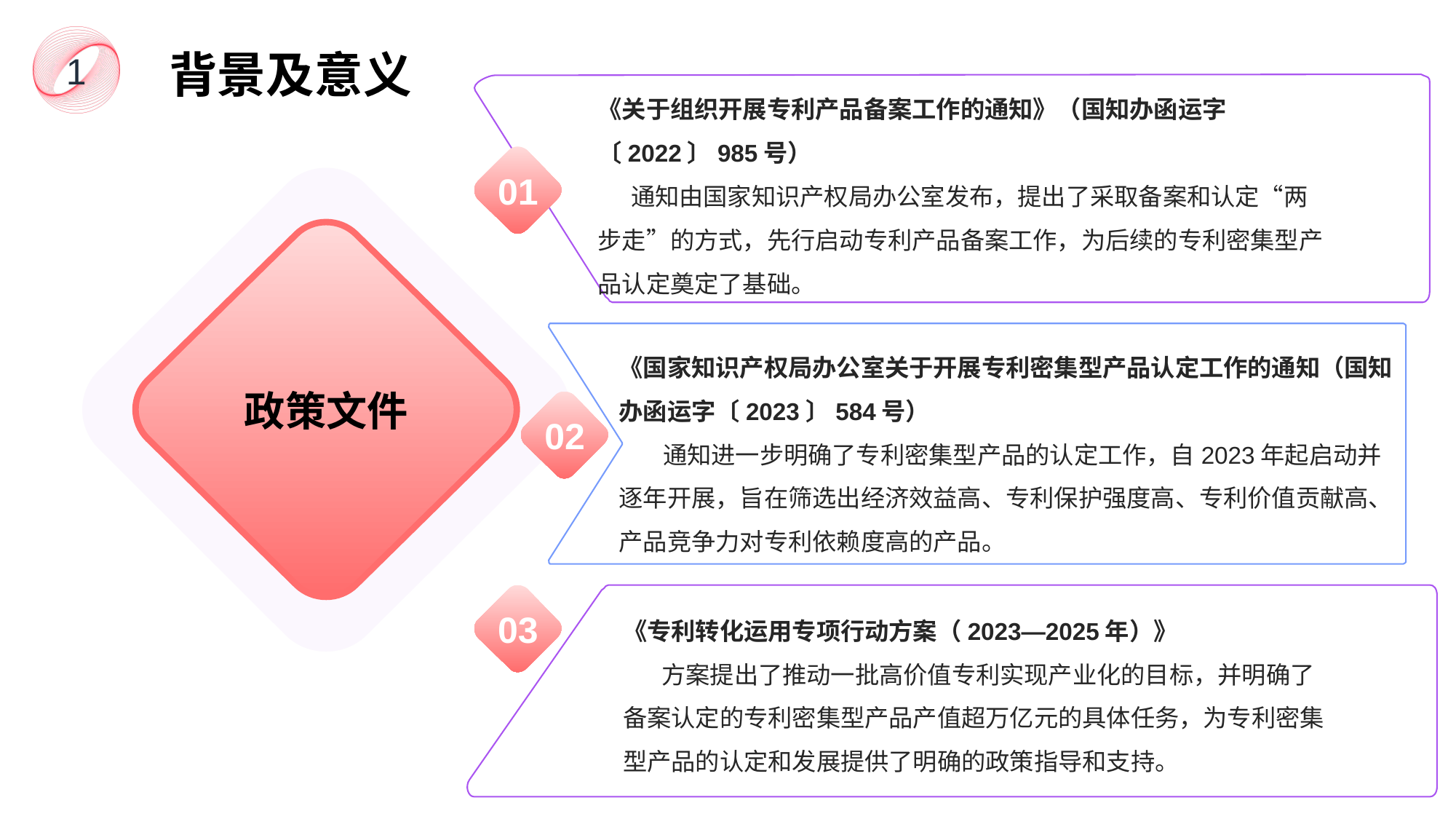

# 背景及意义
1

《关于组织开展专利产品备案工作的通知》（国知办函运字〔2022〕985号）
     通知由国家知识产权局办公室发布，提出了采取备案和认定“两步走”的方式，先行启动专利产品备案工作，为后续的专利密集型产品认定奠定了基础。
01

政策文件
《关于组织开展专利产品备案工作的通知》（国知办函运字〔2022〕985号）

《国家知识产权局办公室关于开展专利密集型产品认定工作的通知（国知办函运字〔2023〕584号）
       通知进一步明确了专利密集型产品的认定工作，自2023年起启动并逐年开展，旨在筛选出经济效益高、专利保护强度高、专利价值贡献高、产品竞争力对专利依赖度高的产品。
02

03
《专利转化运用专项行动方案（2023—2025年）》
      方案提出了推动一批高价值专利实现产业化的目标，并明确了备案认定的专利密集型产品产值超万亿元的具体任务，为专利密集型产品的认定和发展提供了明确的政策指导和支持。